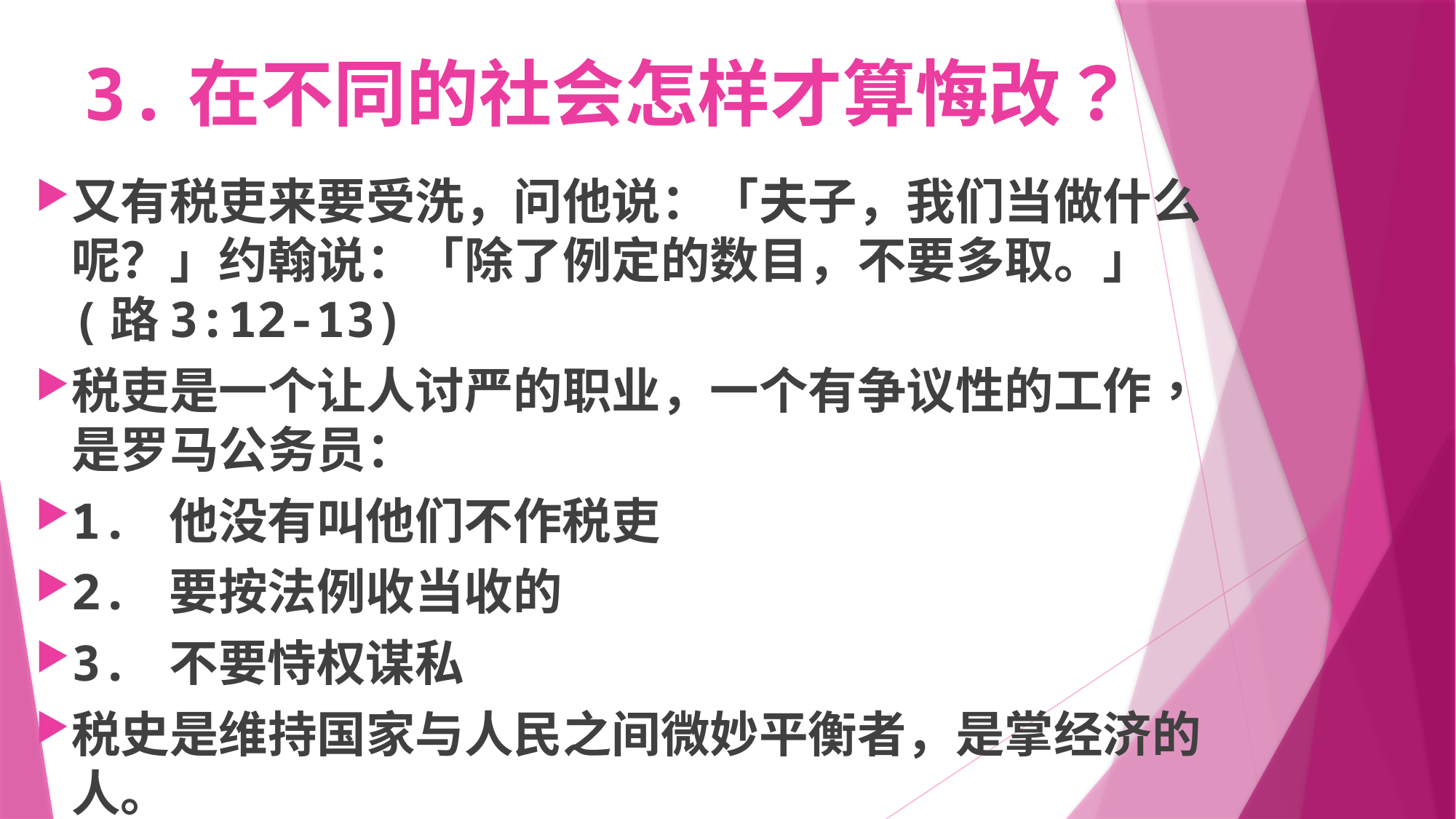

# 3.在不同的社会怎样才算悔改？
又有税吏来要受洗，问他说：「夫子，我们当做什么呢？」约翰说：「除了例定的数目，不要多取。」(路3:12-13)
税吏是一个让人讨严的职业，一个有争议性的工作，是罗马公务员：
1. 他没有叫他们不作税吏
2. 要按法例收当收的
3. 不要恃权谋私
税史是维持国家与人民之间微妙平衡者，是掌经济的人。